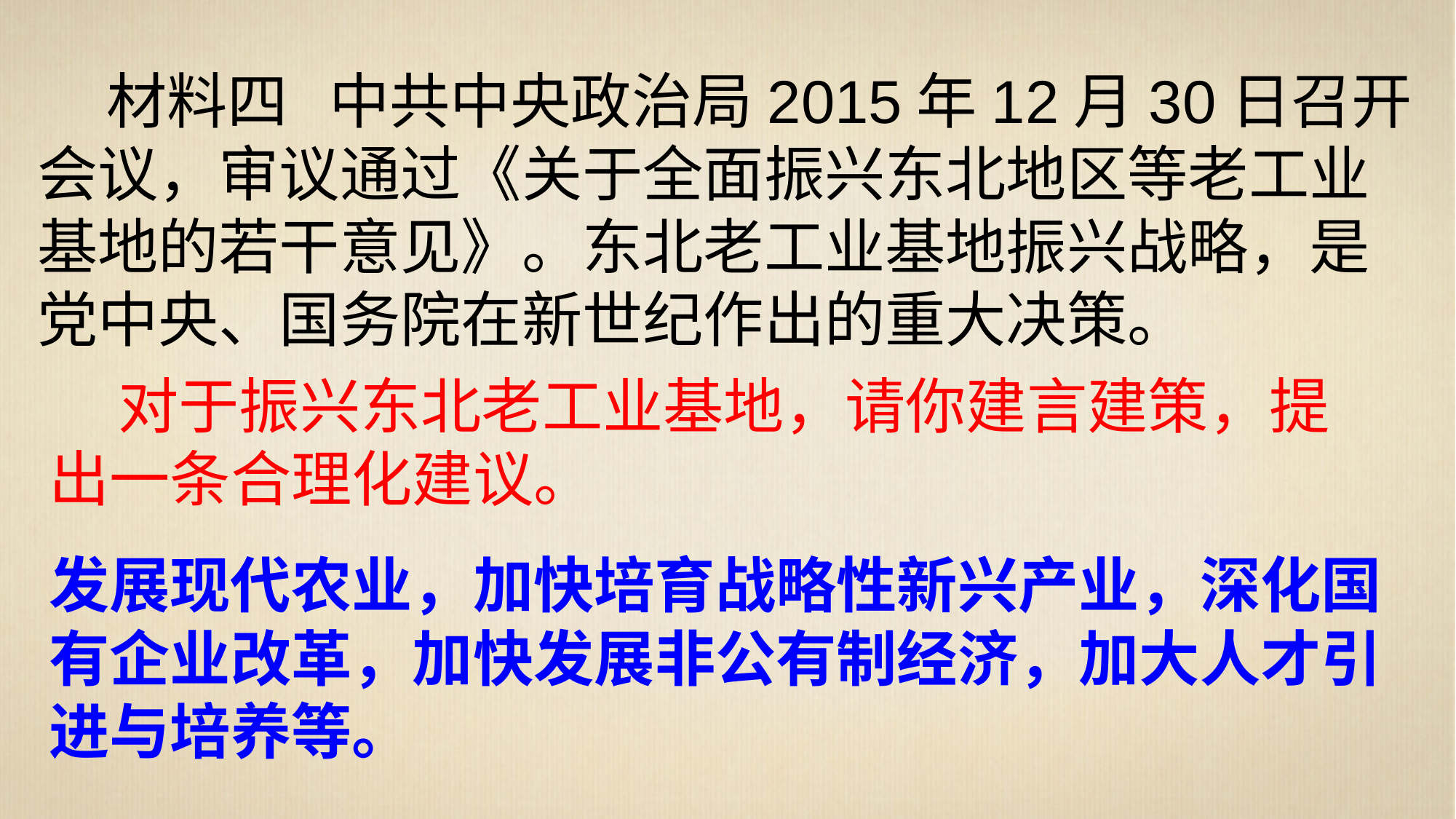

材料四   中共中央政治局2015年12月30日召开会议，审议通过《关于全面振兴东北地区等老工业基地的若干意见》。东北老工业基地振兴战略，是党中央、国务院在新世纪作出的重大决策。
    对于振兴东北老工业基地，请你建言建策，提出一条合理化建议。
发展现代农业，加快培育战略性新兴产业，深化国有企业改革，加快发展非公有制经济，加大人才引进与培养等。